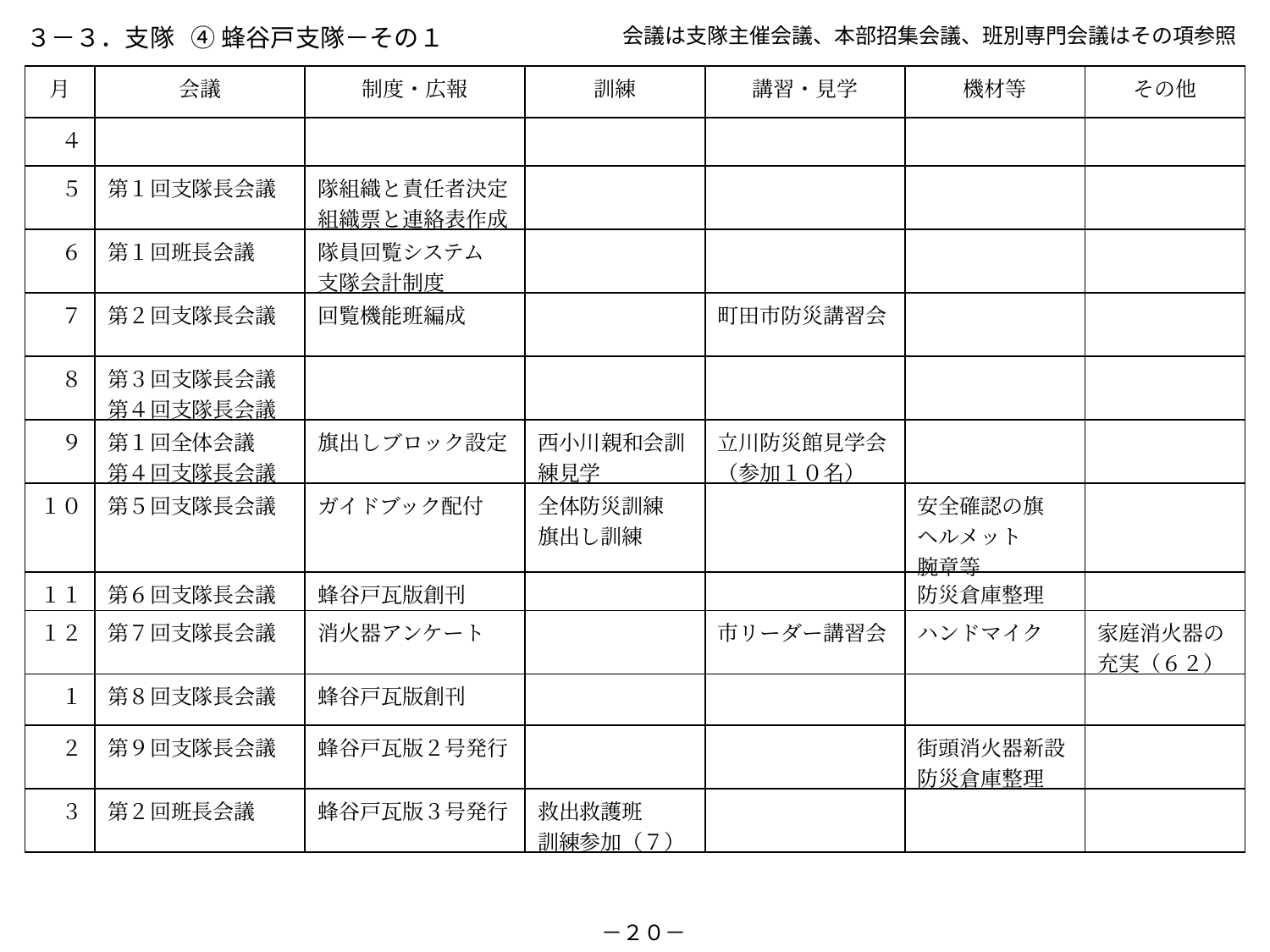

３－３．支隊
④蜂谷戸支隊－その１
会議は支隊主催会議、本部招集会議、班別専門会議はその項参照
| 月 | 会議 | 制度・広報 | 訓練 | 講習・見学 | 機材等 | その他 |
| --- | --- | --- | --- | --- | --- | --- |
| ４ |  |  |  |  |  |  |
| ５ | 第１回支隊長会議 | 隊組織と責任者決定 組織票と連絡表作成 |  |  |  |  |
| ６ | 第１回班長会議 | 隊員回覧システム 支隊会計制度 |  |  |  |  |
| ７ | 第２回支隊長会議 | 回覧機能班編成 |  | 町田市防災講習会 |  |  |
| ８ | 第３回支隊長会議 第４回支隊長会議 |  |  |  |  |  |
| ９ | 第１回全体会議 第４回支隊長会議 | 旗出しブロック設定 | 西小川親和会訓練見学 | 立川防災館見学会 （参加１０名） |  |  |
| １０ | 第５回支隊長会議 | ガイドブック配付 | 全体防災訓練 旗出し訓練 |  | 安全確認の旗 ヘルメット 腕章等 |  |
| １１ | 第６回支隊長会議 | 蜂谷戸瓦版創刊 |  |  | 防災倉庫整理 |  |
| １２ | 第７回支隊長会議 | 消火器アンケート |  | 市リーダー講習会 | ハンドマイク | 家庭消火器の充実（６２） |
| １ | 第８回支隊長会議 | 蜂谷戸瓦版創刊 |  |  |  |  |
| ２ | 第９回支隊長会議 | 蜂谷戸瓦版２号発行 |  |  | 街頭消火器新設防災倉庫整理 |  |
| ３ | 第２回班長会議 | 蜂谷戸瓦版３号発行 | 救出救護班 訓練参加（７） |  |  |  |
－２０－